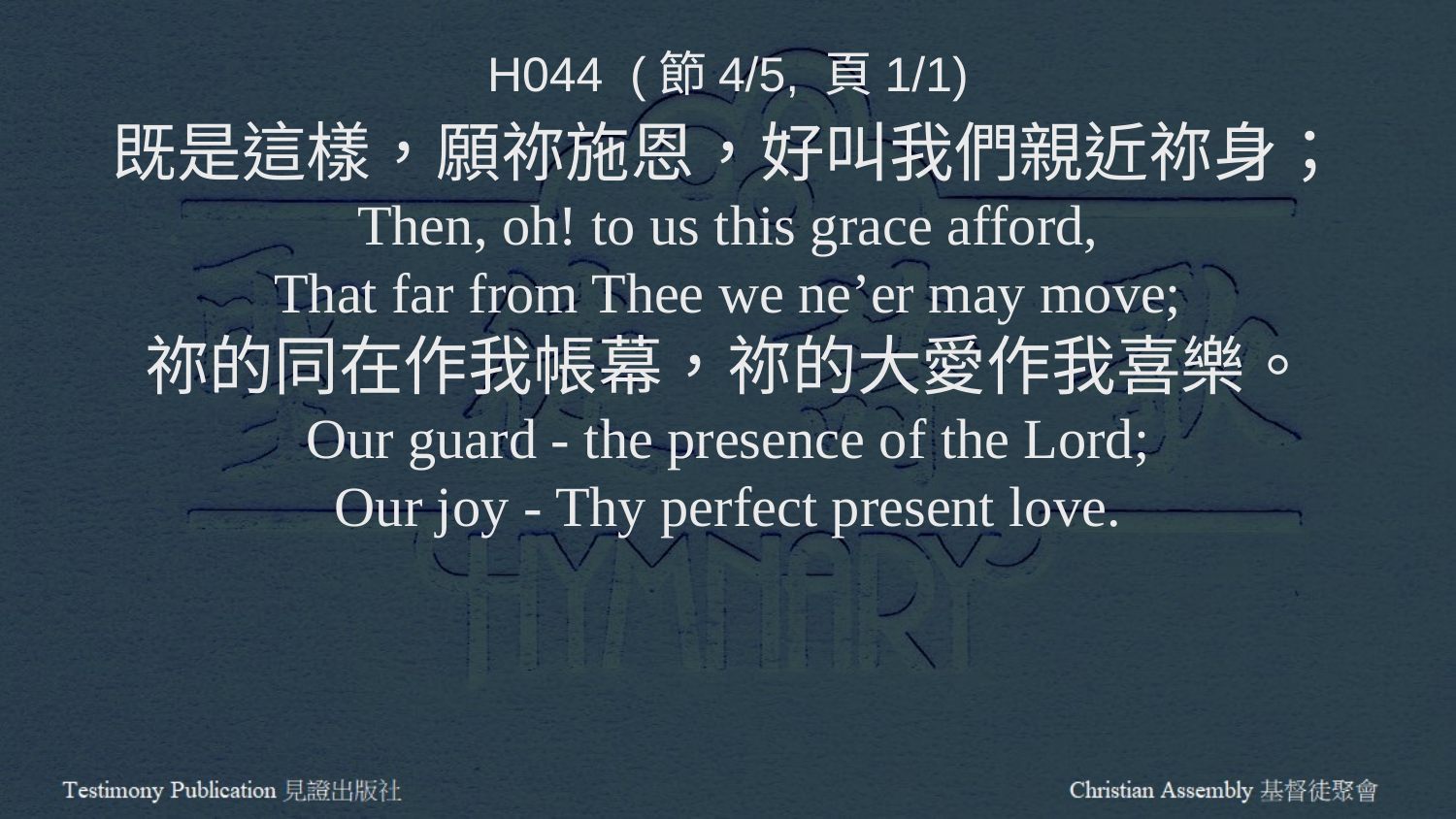

H044  (節4/5, 頁1/1)
既是這樣，願祢施恩，好叫我們親近祢身；
Then, oh! to us this grace afford,
That far from Thee we ne’er may move;
祢的同在作我帳幕，祢的大愛作我喜樂。
Our guard - the presence of the Lord;
Our joy - Thy perfect present love.